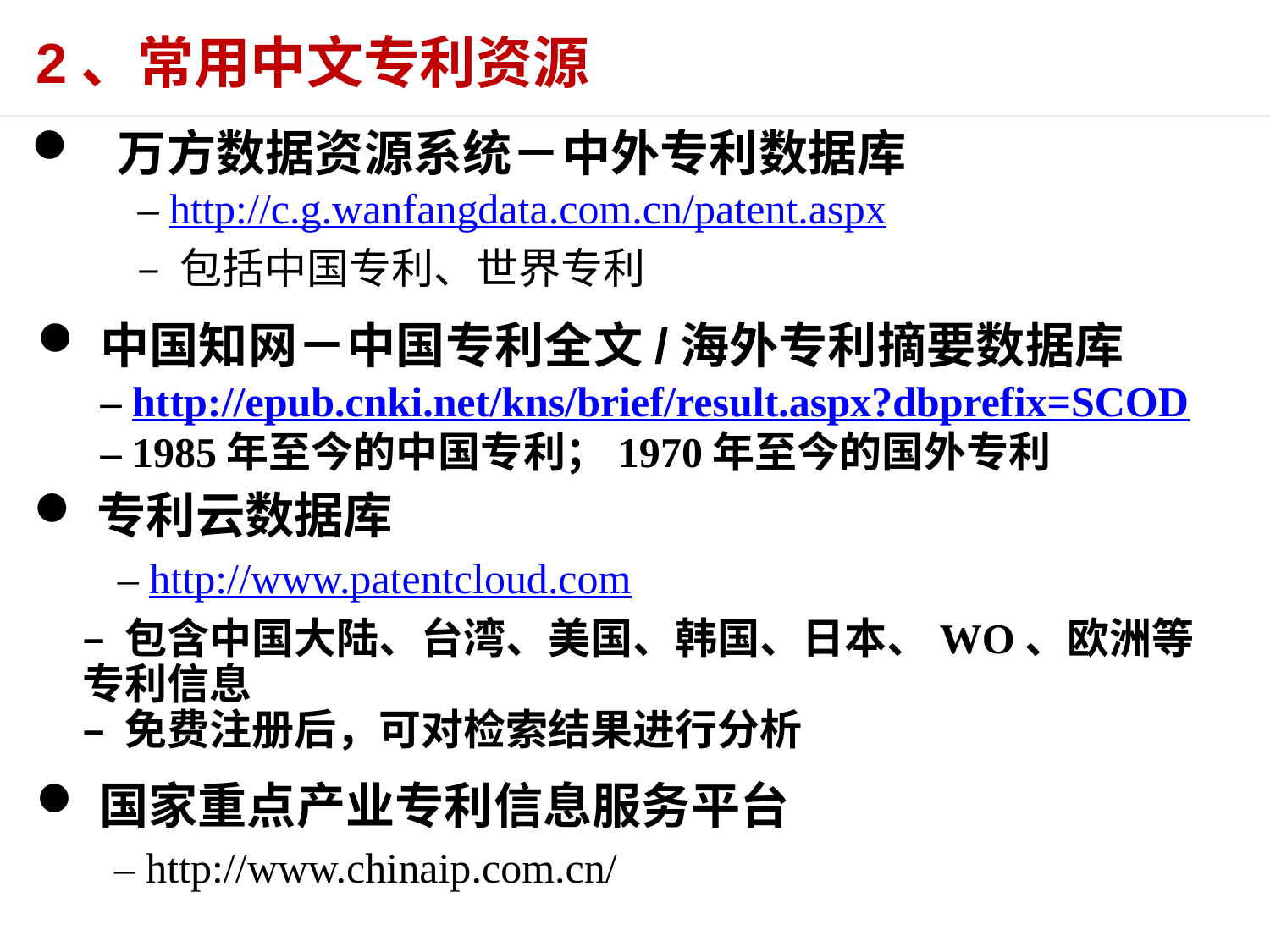

2、常用中文专利资源
专利文献概述
 万方数据资源系统－中外专利数据库
– http://c.g.wanfangdata.com.cn/patent.aspx
– 包括中国专利、世界专利
中国知网－中国专利全文/海外专利摘要数据库
	– http://epub.cnki.net/kns/brief/result.aspx?dbprefix=SCOD
	– 1985年至今的中国专利；1970年至今的国外专利
专利云数据库
– http://www.patentcloud.com
– 包含中国大陆、台湾、美国、韩国、日本、WO、欧洲等
专利信息
– 免费注册后，可对检索结果进行分析

国家重点产业专利信息服务平台
– http://www.chinaip.com.cn/